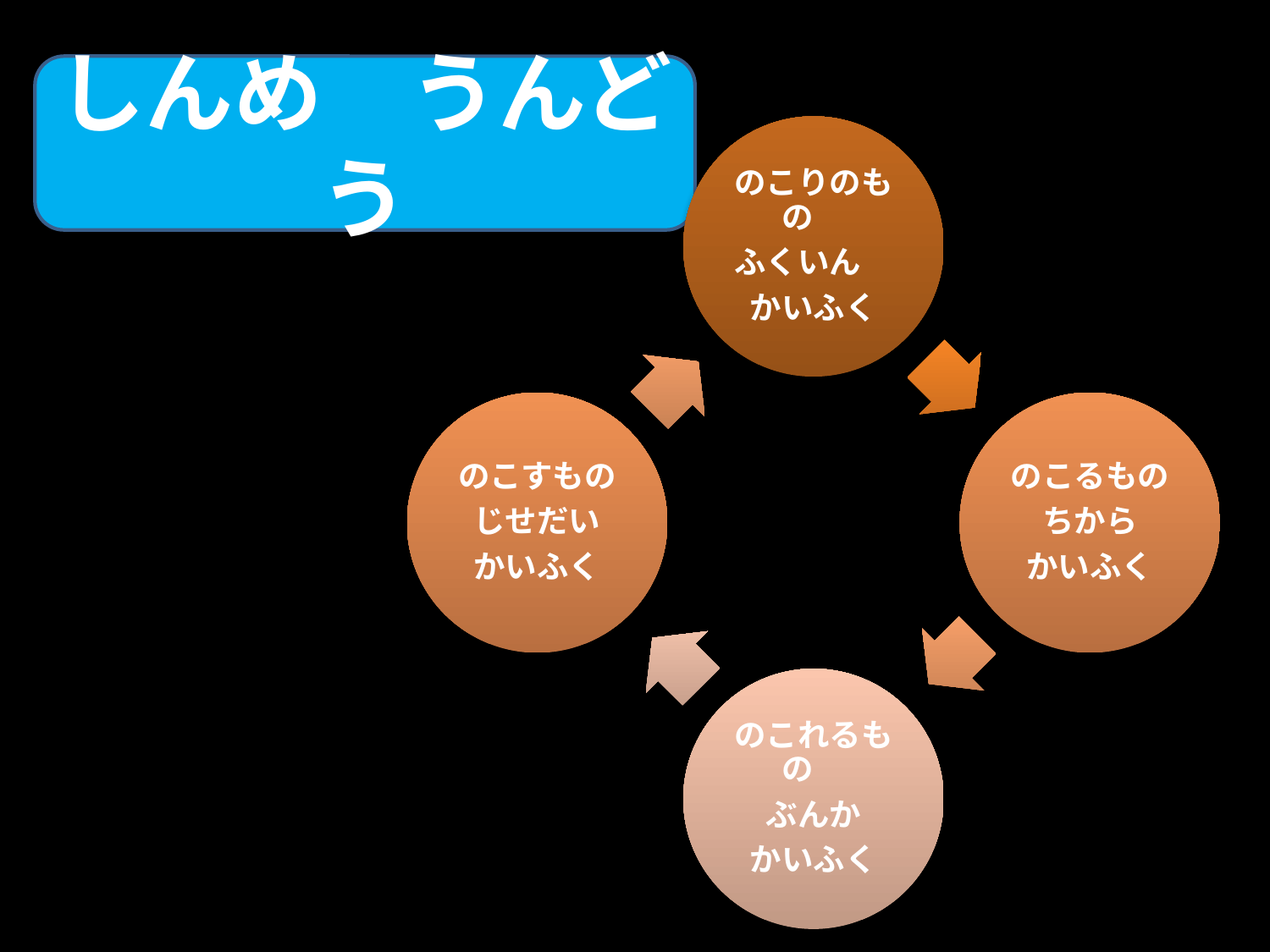

しんめ　うんどう
のこりのもの
ふくいん
かいふく

のこるもの
ちから
かいふく

のこれるもの
ぶんか
かいふく

のこすもの
じせだい
かいふく